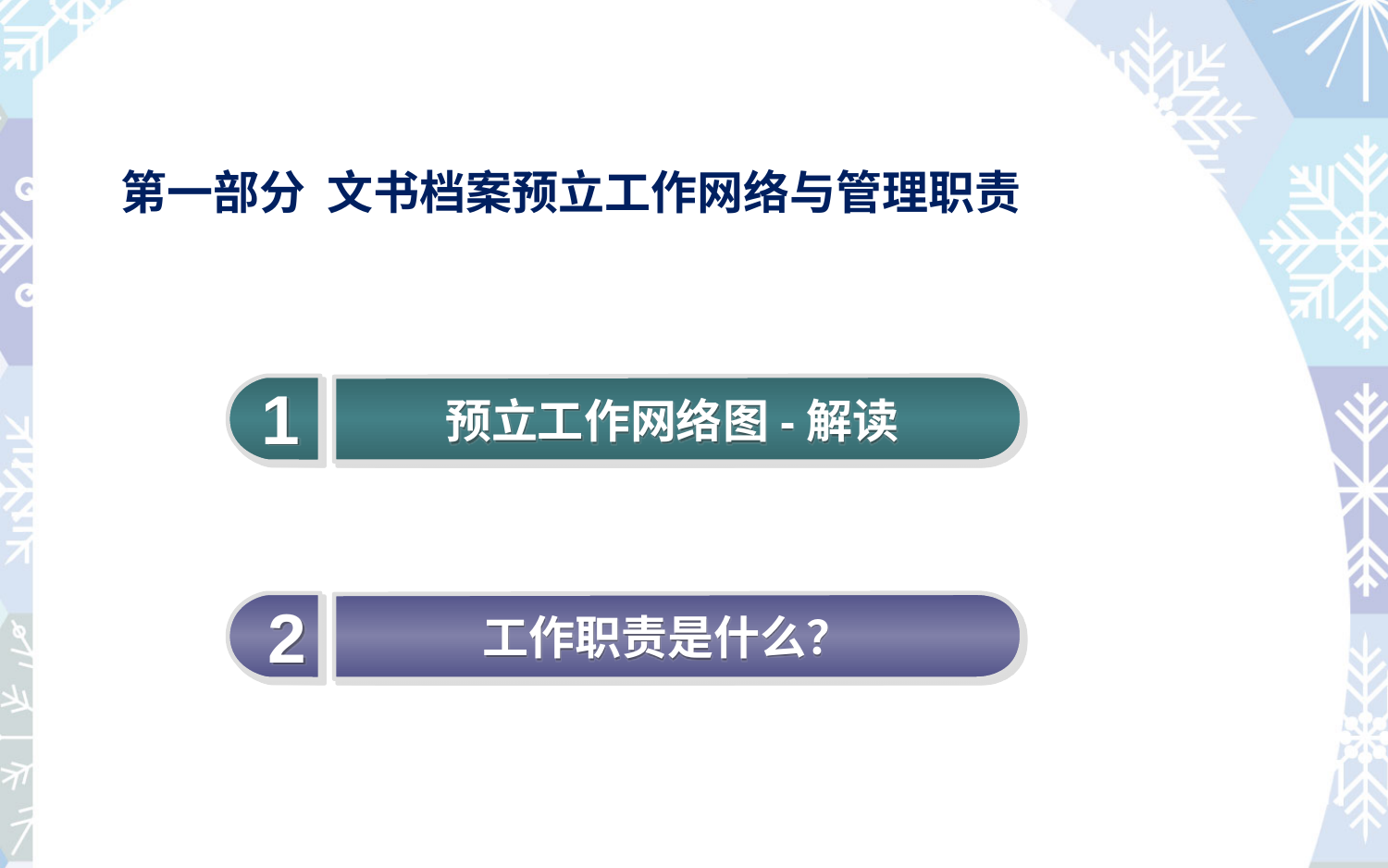

第一部分  文书档案预立工作网络与管理职责
1

预立工作网络图-解读
2

工作职责是什么？